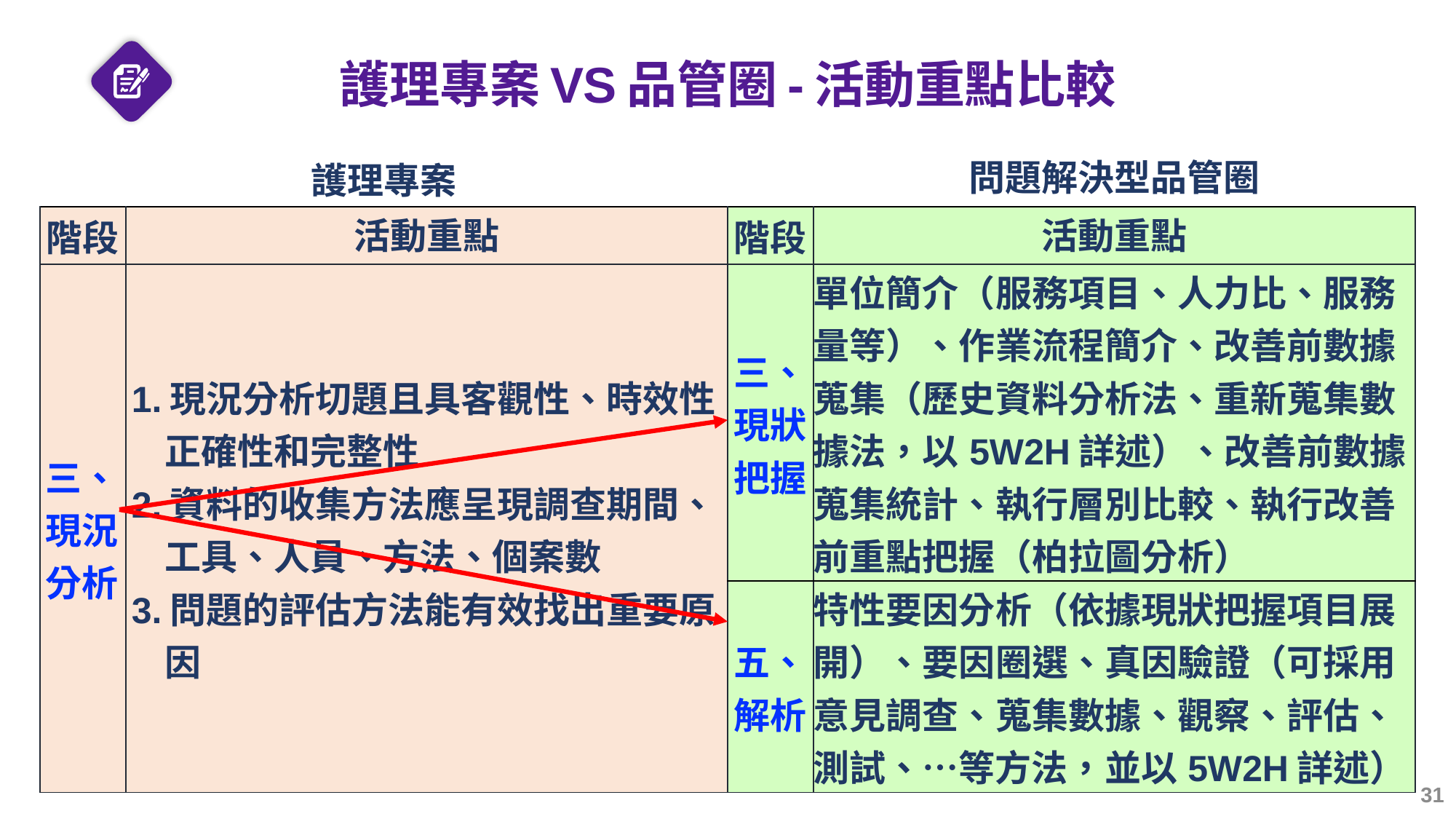

護理專案VS品管圈-活動重點比較
| 護理專案 |  |  | 問題解決型品管圈 |
| --- | --- | --- | --- |
| 階段 | 活動重點 | 階段 | 活動重點 |
| 三、現況分析 | 1.現況分析切題且具客觀性、時效性、正確性和完整性 2.資料的收集方法應呈現調查期間、工具、人員、方法、個案數 3.問題的評估方法能有效找出重要原因 | 三、現狀把握 | 單位簡介（服務項目、人力比、服務量等）、作業流程簡介、改善前數據蒐集（歷史資料分析法、重新蒐集數據法，以5W2H詳述）、改善前數據蒐集統計、執行層別比較、執行改善前重點把握（柏拉圖分析） |
|  |  | 五、解析 | 特性要因分析（依據現狀把握項目展開）、要因圈選、真因驗證（可採用意見調查、蒐集數據、觀察、評估、測試、…等方法，並以5W2H詳述） |
31